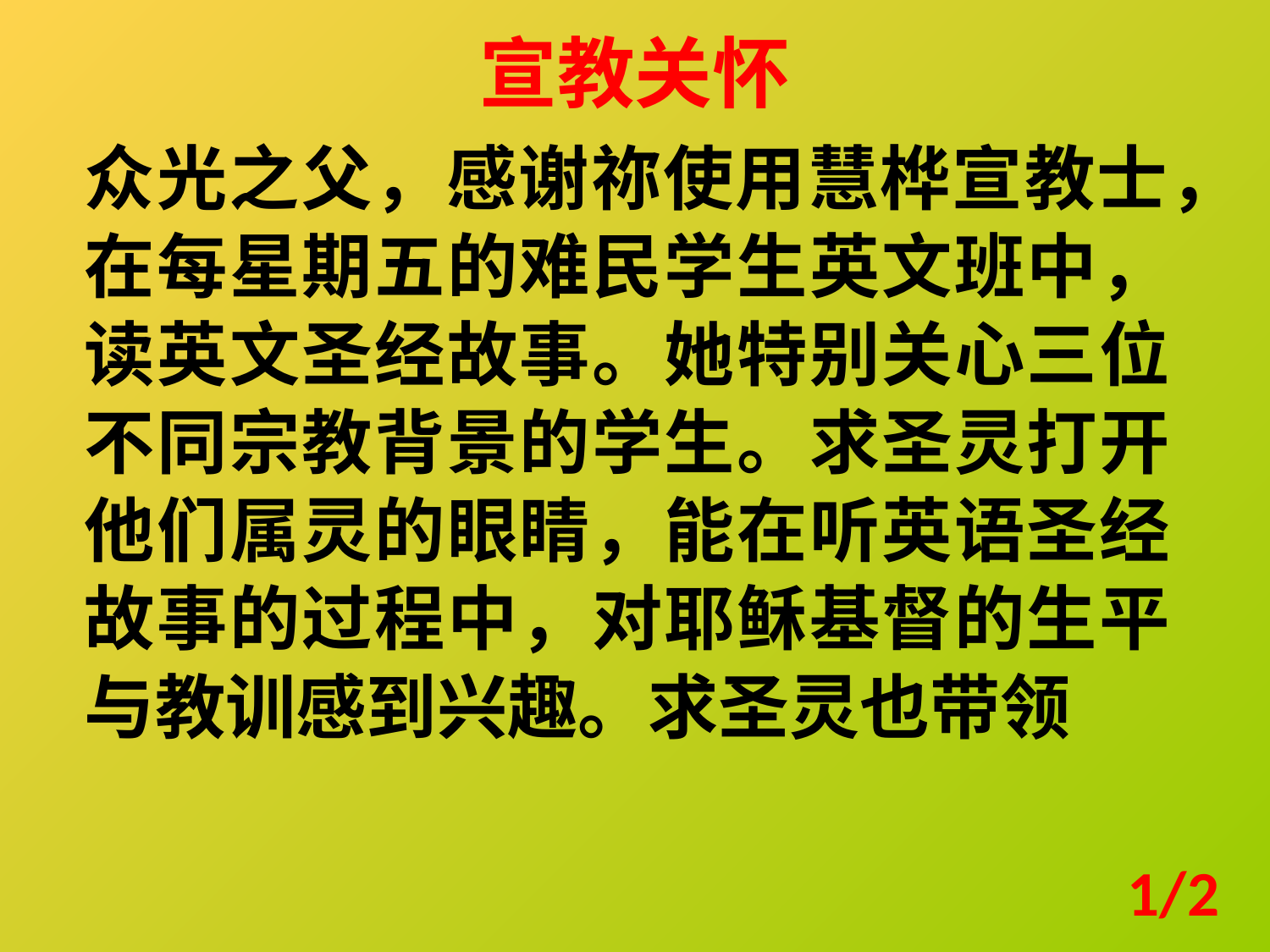

宣教关怀
众光之父，感谢祢使用慧桦宣教士，在每星期五的难民学生英文班中，读英文圣经故事。她特别关心三位不同宗教背景的学生。求圣灵打开他们属灵的眼睛，能在听英语圣经故事的过程中，对耶稣基督的生平与教训感到兴趣。求圣灵也带领
1/2